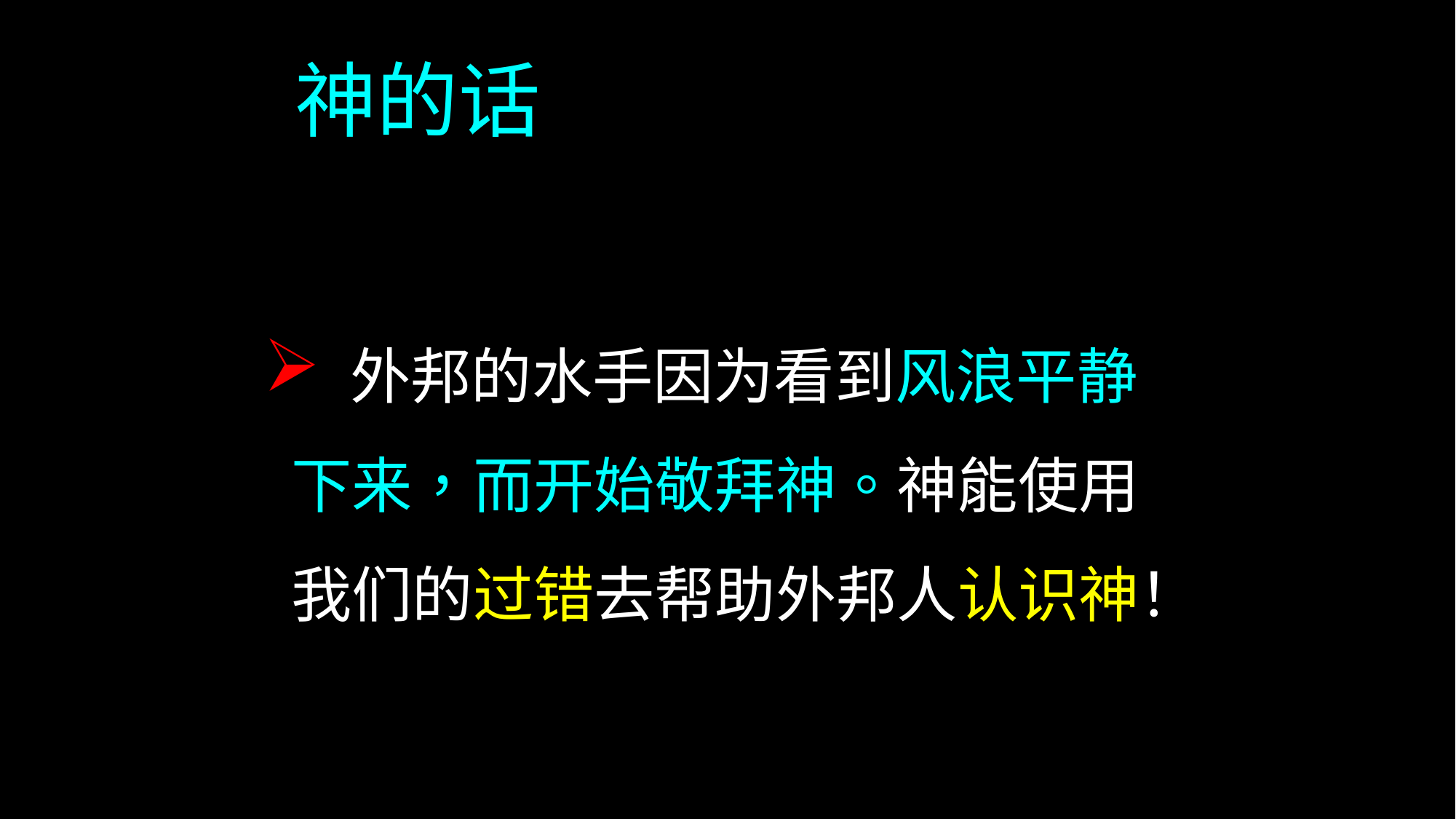

# 神的话

 外邦的水手因为看到风浪平静下来，而开始敬拜神。神能使用我们的过错去帮助外邦人认识神！